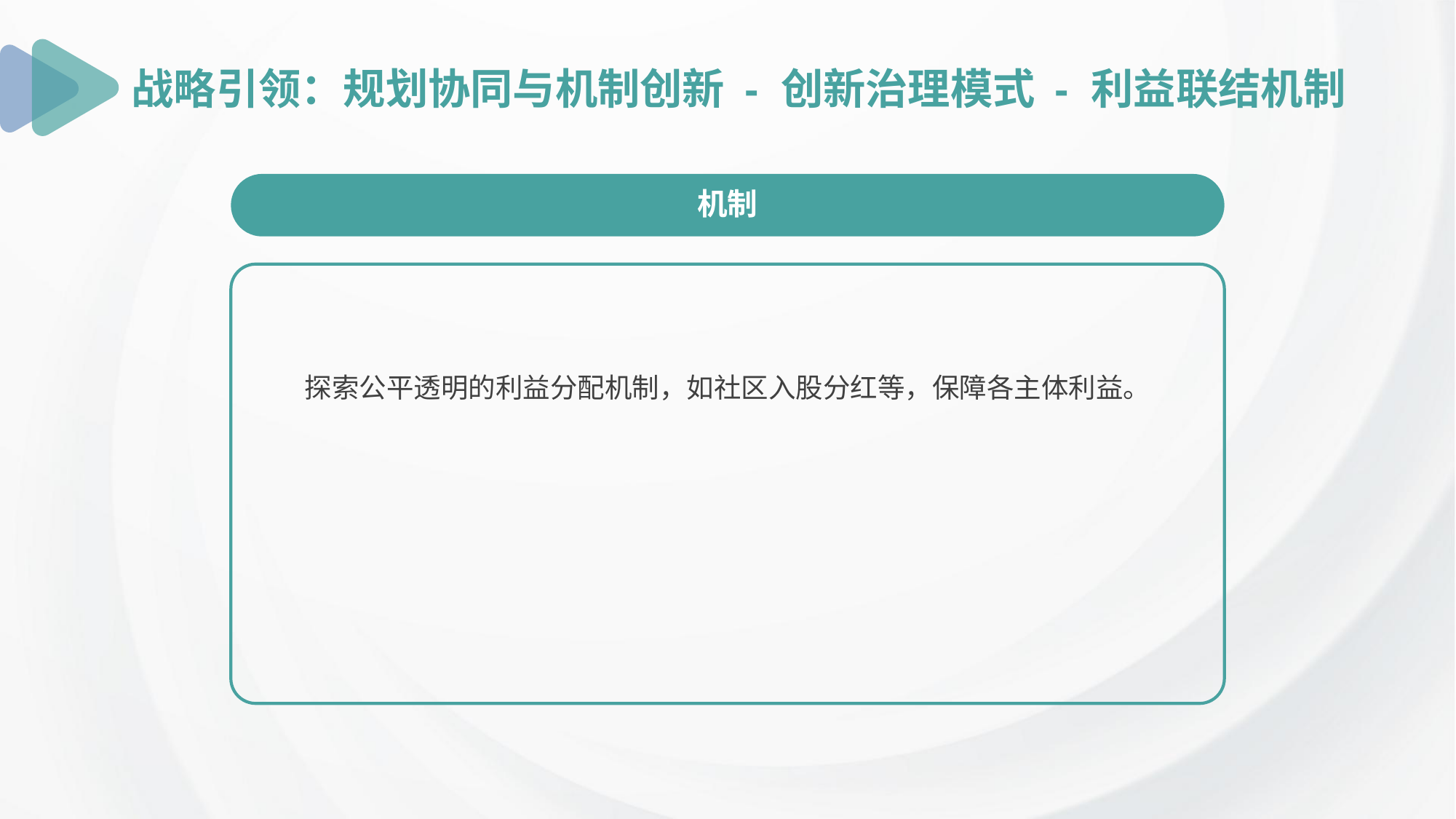

战略引领：规划协同与机制创新 - 创新治理模式 - 利益联结机制

机制

探索公平透明的利益分配机制，如社区入股分红等，保障各主体利益。